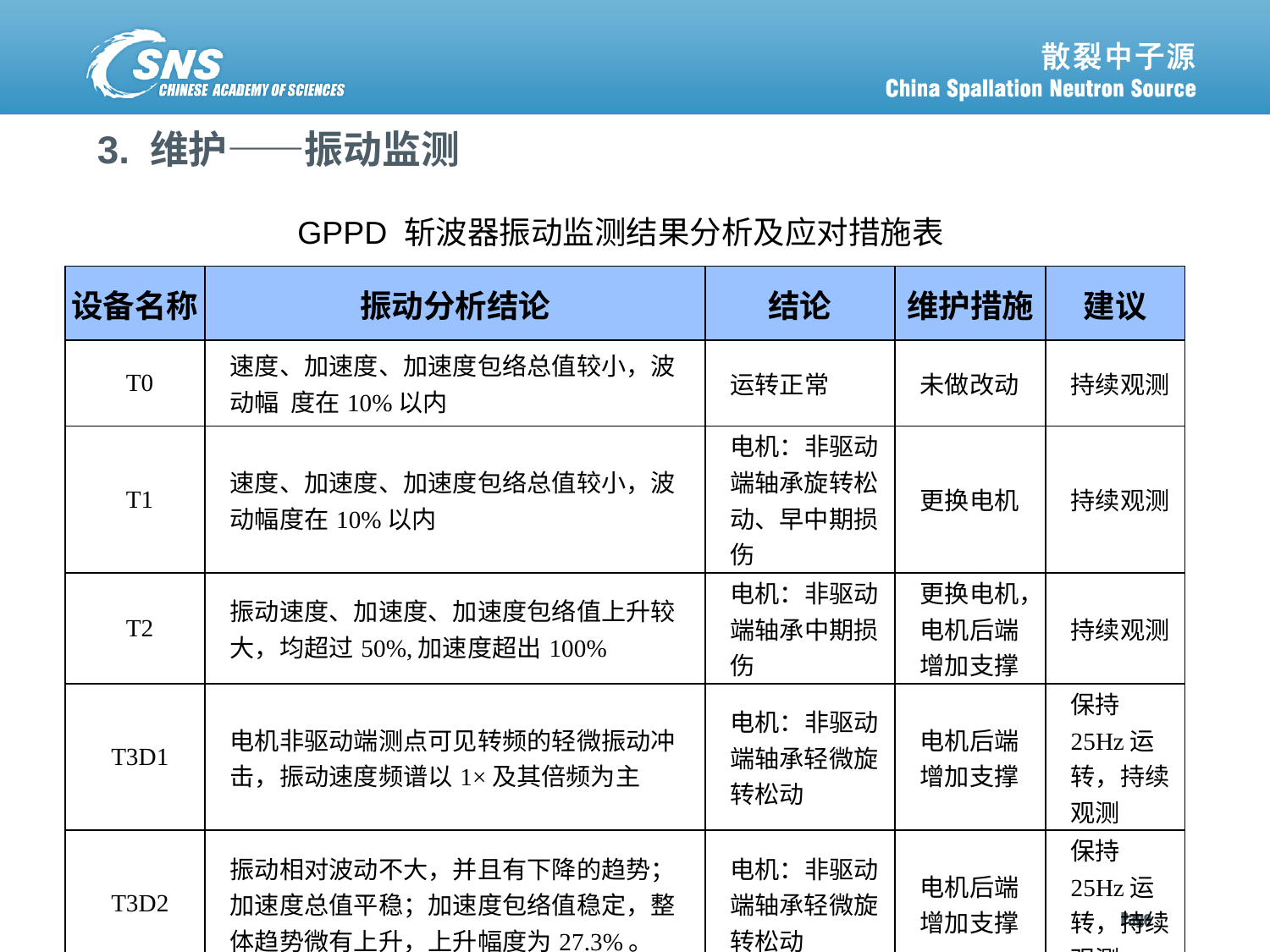

# 3. 维护——振动监测
GPPD 斩波器振动监测结果分析及应对措施表
| 设备名称 | 振动分析结论 | 结论 | 维护措施 | 建议 |
| --- | --- | --- | --- | --- |
| T0 | 速度、加速度、加速度包络总值较小，波动幅 度在10%以内 | 运转正常 | 未做改动 | 持续观测 |
| T1 | 速度、加速度、加速度包络总值较小，波动幅度在10%以内 | 电机：非驱动端轴承旋转松动、早中期损伤 | 更换电机 | 持续观测 |
| T2 | 振动速度、加速度、加速度包络值上升较大，均超过50%,加速度超出100% | 电机：非驱动端轴承中期损伤 | 更换电机，电机后端增加支撑 | 持续观测 |
| T3D1 | 电机非驱动端测点可见转频的轻微振动冲击，振动速度频谱以1×及其倍频为主 | 电机：非驱动端轴承轻微旋转松动 | 电机后端增加支撑 | 保持25Hz运转，持续观测 |
| T3D2 | 振动相对波动不大，并且有下降的趋势；加速度总值平稳；加速度包络值稳定，整体趋势微有上升，上升幅度为27.3%。 | 电机：非驱动端轴承轻微旋转松动 | 电机后端增加支撑 | 保持25Hz运转，持续观测 |